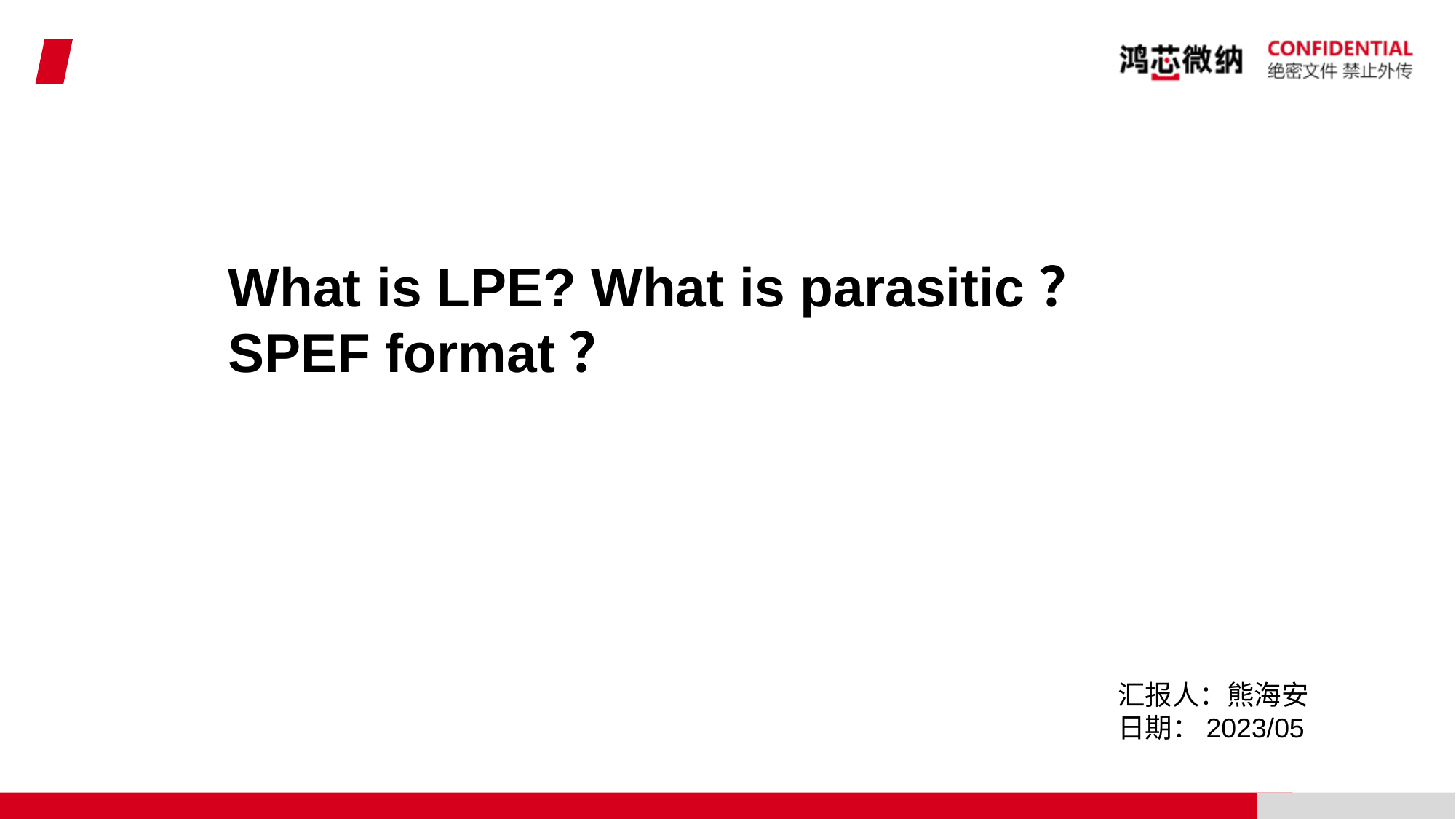

What is LPE? What is parasitic？SPEF format？
汇报人：熊海安
日期：2023/05